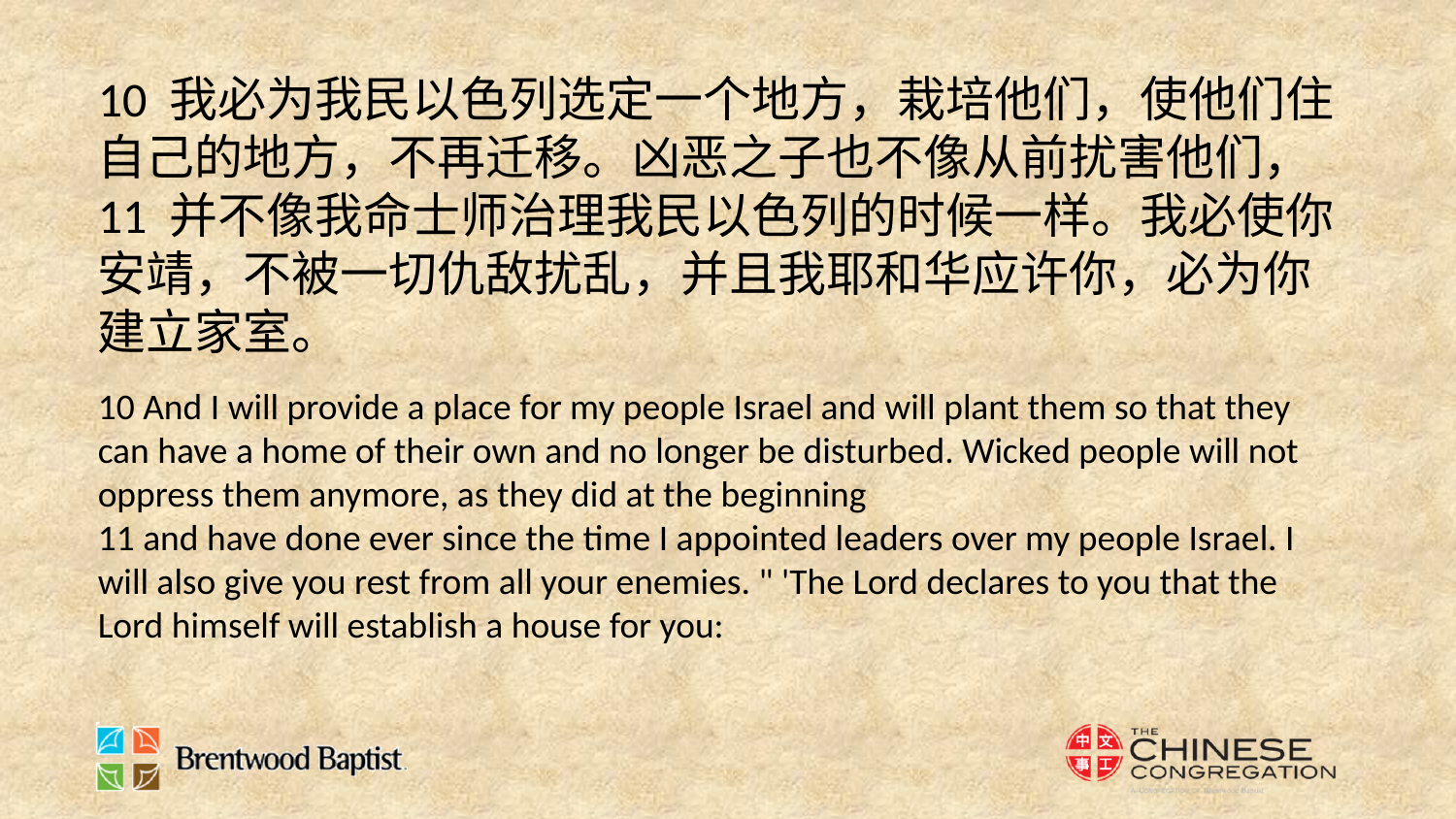

10 我必为我民以色列选定一个地方，栽培他们，使他们住自己的地方，不再迁移。凶恶之子也不像从前扰害他们，
11 并不像我命士师治理我民以色列的时候一样。我必使你安靖，不被一切仇敌扰乱，并且我耶和华应许你，必为你建立家室。

10 And I will provide a place for my people Israel and will plant them so that they can have a home of their own and no longer be disturbed. Wicked people will not oppress them anymore, as they did at the beginning
11 and have done ever since the time I appointed leaders over my people Israel. I will also give you rest from all your enemies. " 'The Lord declares to you that the Lord himself will establish a house for you: